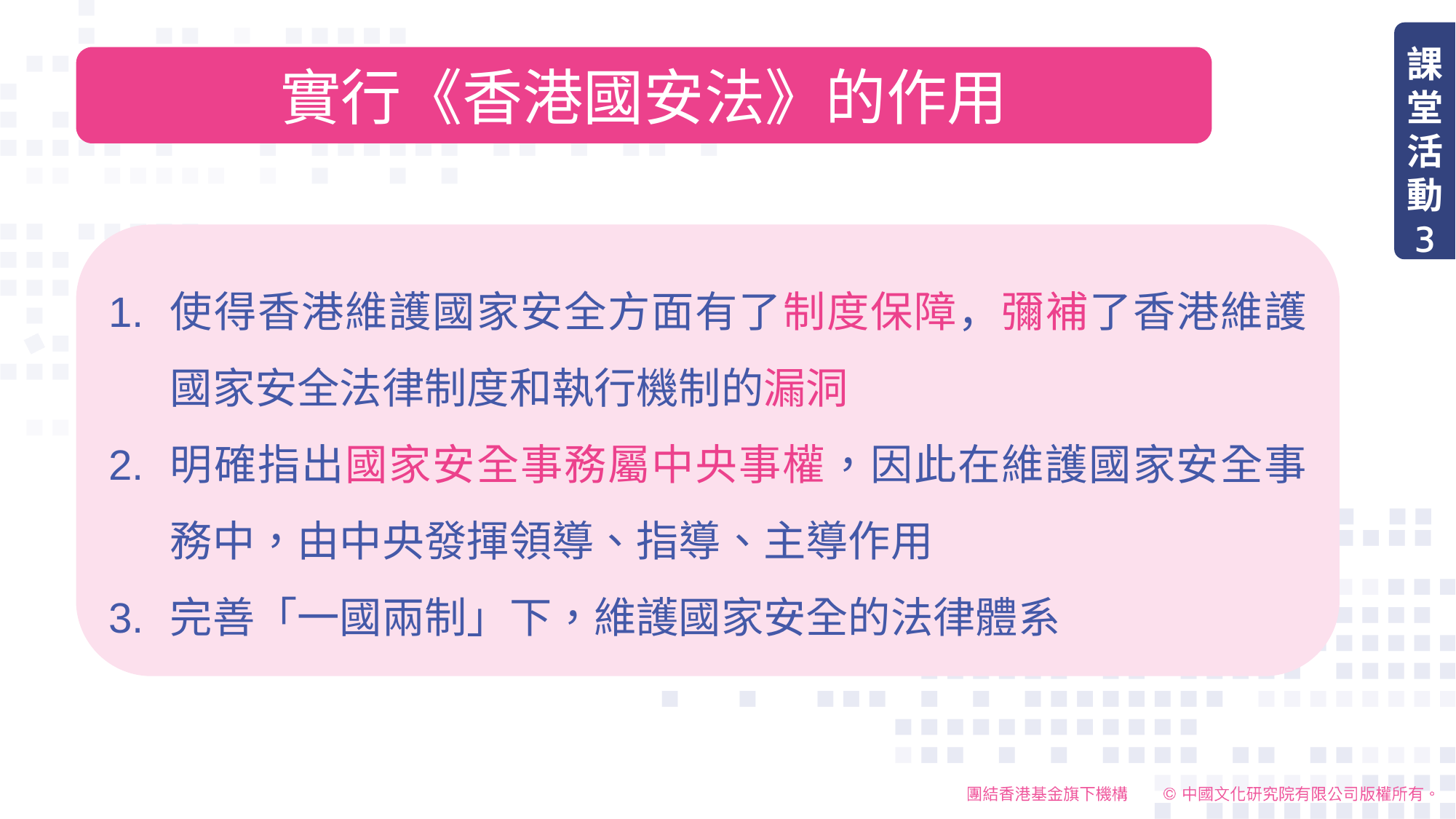

課堂活動
3

實行《香港國安法》的作用
使得香港維護國家安全方面有了制度保障，彌補了香港維護國家安全法律制度和執行機制的漏洞
明確指出國家安全事務屬中央事權，因此在維護國家安全事務中，由中央發揮領導、指導、主導作用
完善「一國兩制」下，維護國家安全的法律體系